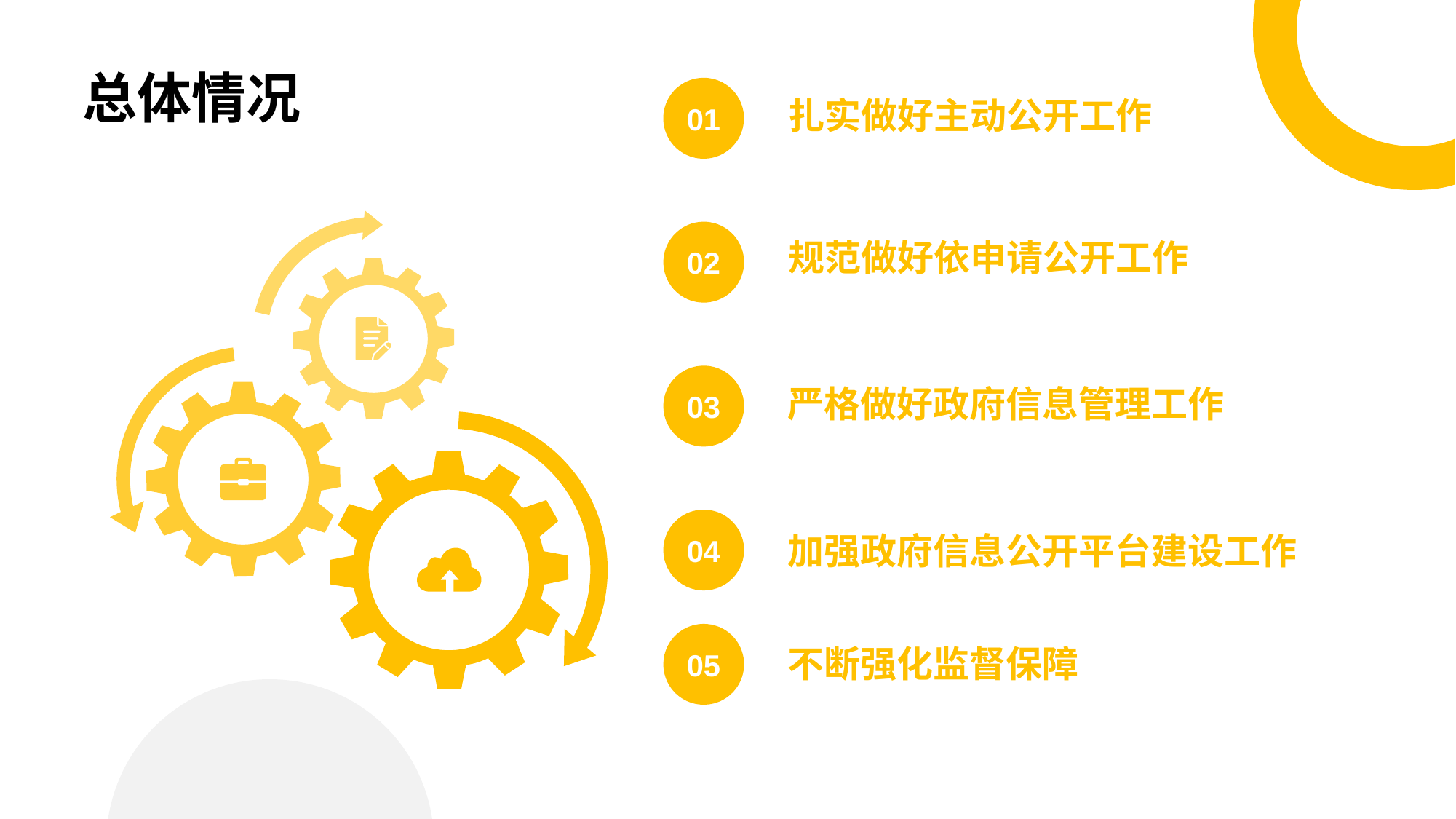

# 总体情况
01
扎实做好主动公开工作

02
规范做好依申请公开工作

03

严格做好政府信息管理工作

04
加强政府信息公开平台建设工作

05
不断强化监督保障